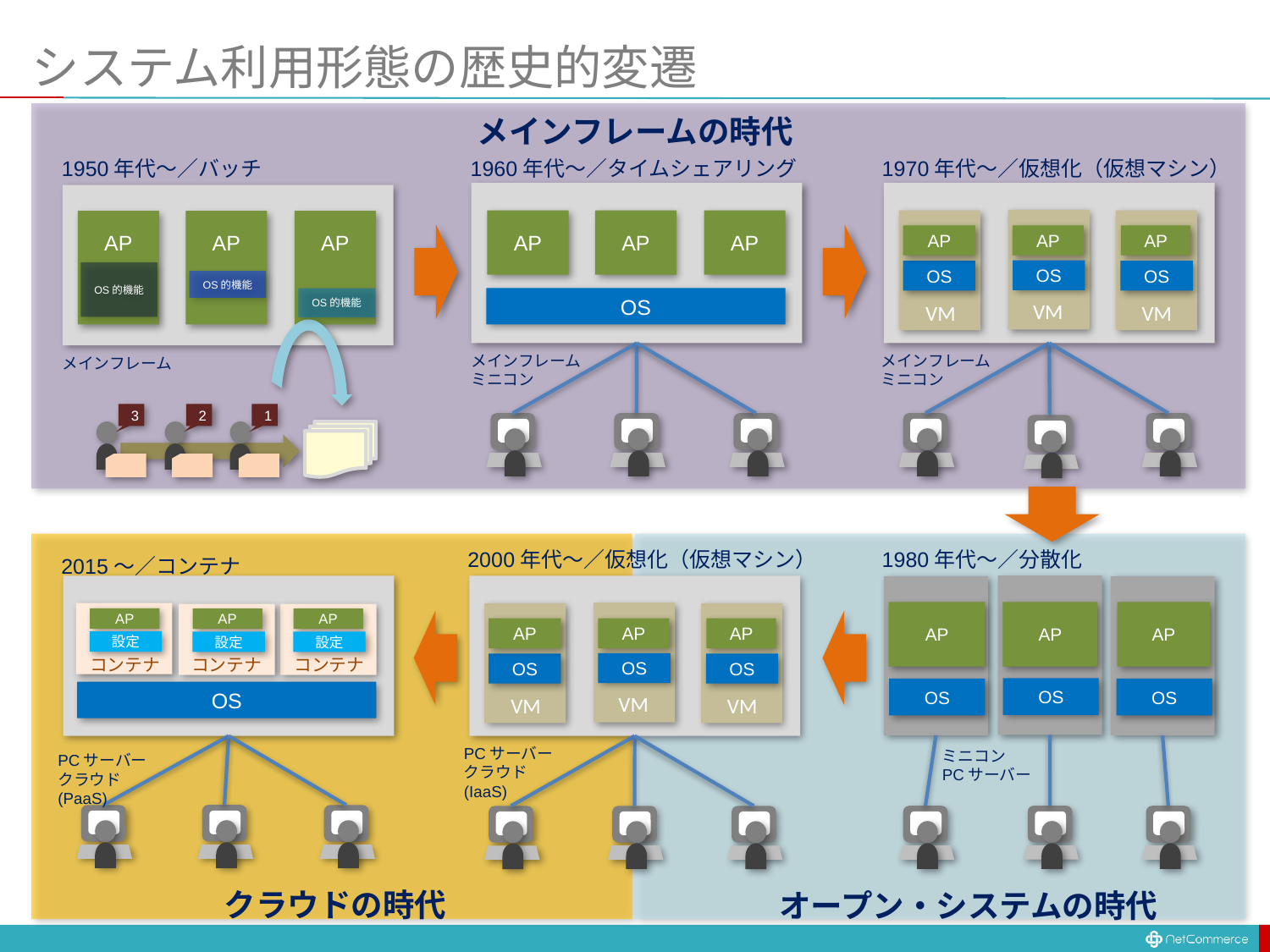

# システム利用形態の歴史的変遷

メインフレームの時代
1970年代〜／仮想化（仮想マシン）
1950年代〜／バッチ
1960年代〜／タイムシェアリング

AP
AP
AP
AP

AP

AP

AP
AP
AP

OS
OS
OS
OS的機能
OS的機能
OS
OS的機能
VM
VM
VM

メインフレーム
ミニコン
メインフレーム
ミニコン
メインフレーム
2
1
3

2000年代〜／仮想化（仮想マシン）
1980年代〜／分散化
2015〜／コンテナ

AP
AP
AP

AP
AP
AP
AP
AP
AP
設定
設定
設定

コンテナ
コンテナ
コンテナ
OS
OS
OS
OS
OS
OS
OS
VM
VM
VM
PCサーバー
クラウド
(IaaS)
ミニコン
PCサーバー
PCサーバー
クラウド
(PaaS)

クラウドの時代
オープン・システムの時代